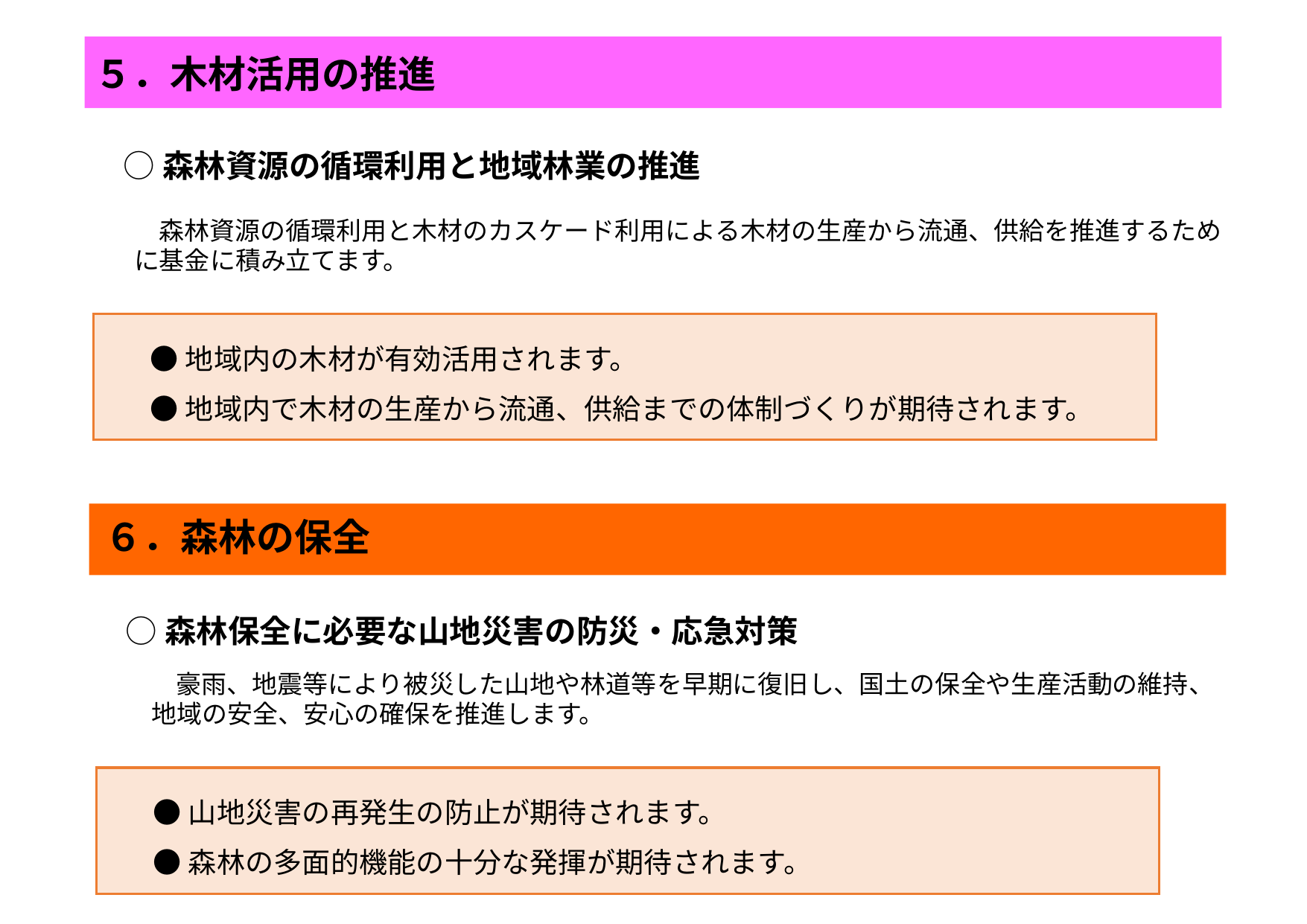

５．木材活用の推進

○森林資源の循環利用と地域林業の推進

　森林資源の循環利用と木材のカスケード利用による木材の生産から流通、供給を推進するために基金に積み立てます。

●地域内の木材が有効活用されます。
●地域内で木材の生産から流通、供給までの体制づくりが期待されます。
６．森林の保全

○森林保全に必要な山地災害の防災・応急対策
　　豪雨、地震等により被災した山地や林道等を早期に復旧し、国土の保全や生産活動の維持、地域の安全、安心の確保を推進します。

●山地災害の再発生の防止が期待されます。
●森林の多面的機能の十分な発揮が期待されます。